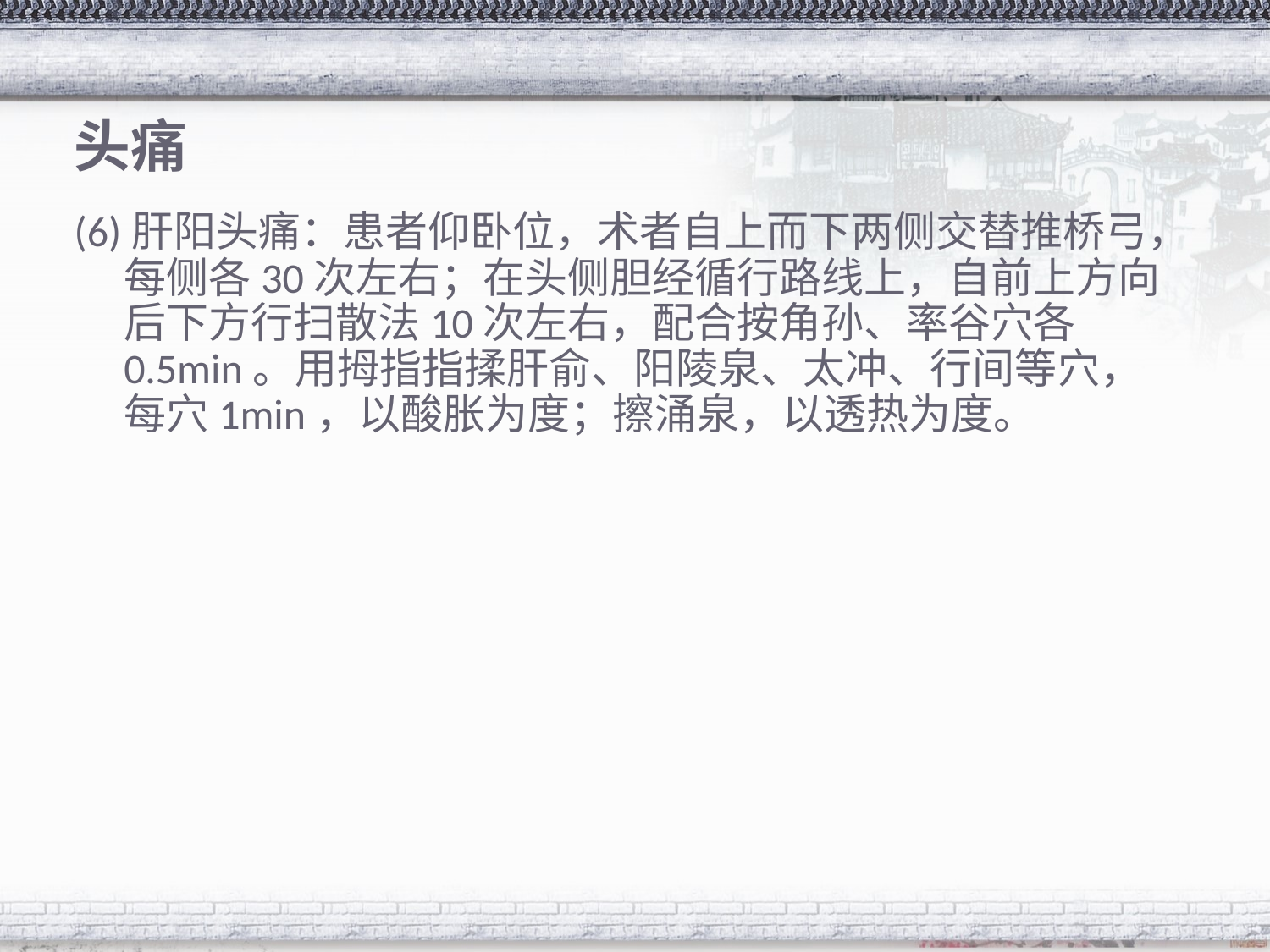

# 头痛
(6)肝阳头痛：患者仰卧位，术者自上而下两侧交替推桥弓，每侧各30次左右；在头侧胆经循行路线上，自前上方向后下方行扫散法10次左右，配合按角孙、率谷穴各0.5min。用拇指指揉肝俞、阳陵泉、太冲、行间等穴，每穴1min，以酸胀为度；擦涌泉，以透热为度。